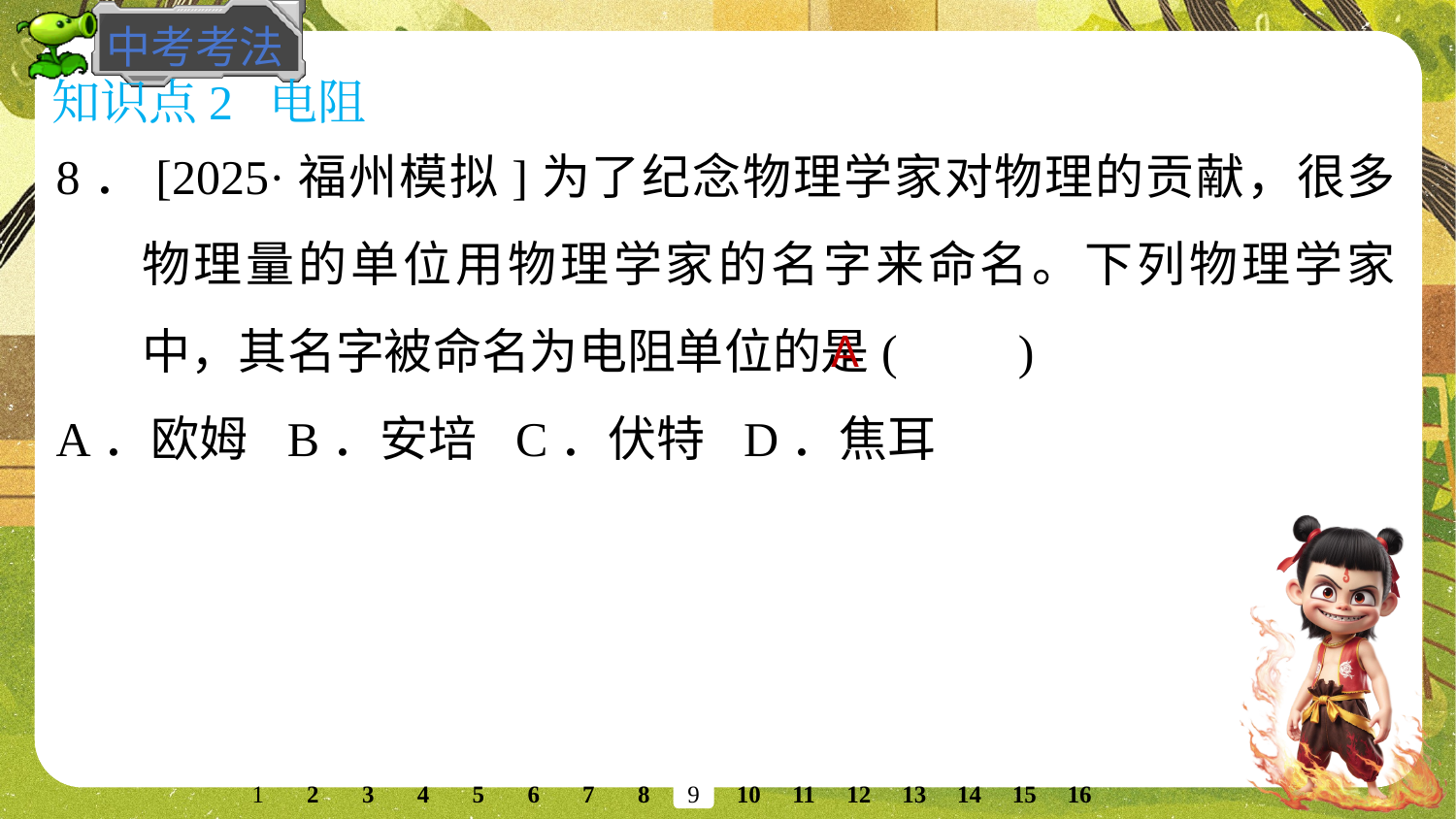

知识点2
电阻
8．[2025·福州模拟]为了纪念物理学家对物理的贡献，很多物理量的单位用物理学家的名字来命名。下列物理学家中，其名字被命名为电阻单位的是(　　)
A．欧姆  B．安培  C．伏特  D．焦耳
A
2
3
4
5
6
7
8
10
11
12
13
14
15
16
1
9